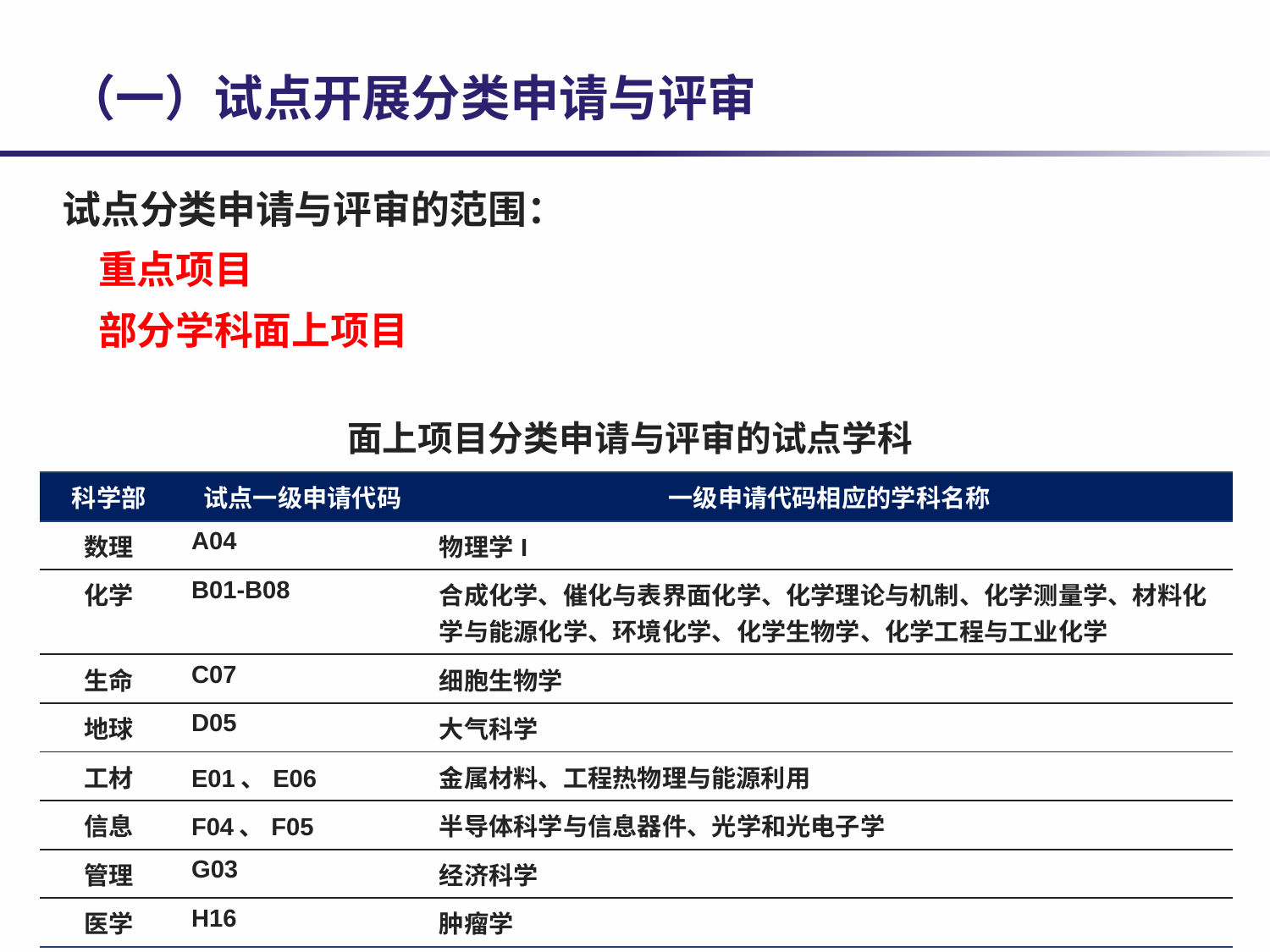

（一）试点开展分类申请与评审
试点分类申请与评审的范围：
   重点项目
   部分学科面上项目
面上项目分类申请与评审的试点学科
| 科学部 | 试点一级申请代码 | 一级申请代码相应的学科名称 |
| --- | --- | --- |
| 数理 | A04 | 物理学I |
| 化学 | B01-B08 | 合成化学、催化与表界面化学、化学理论与机制、化学测量学、材料化学与能源化学、环境化学、化学生物学、化学工程与工业化学 |
| 生命 | C07 | 细胞生物学 |
| 地球 | D05 | 大气科学 |
| 工材 | E01、E06 | 金属材料、工程热物理与能源利用 |
| 信息 | F04、F05 | 半导体科学与信息器件、光学和光电子学 |
| 管理 | G03 | 经济科学 |
| 医学 | H16 | 肿瘤学 |